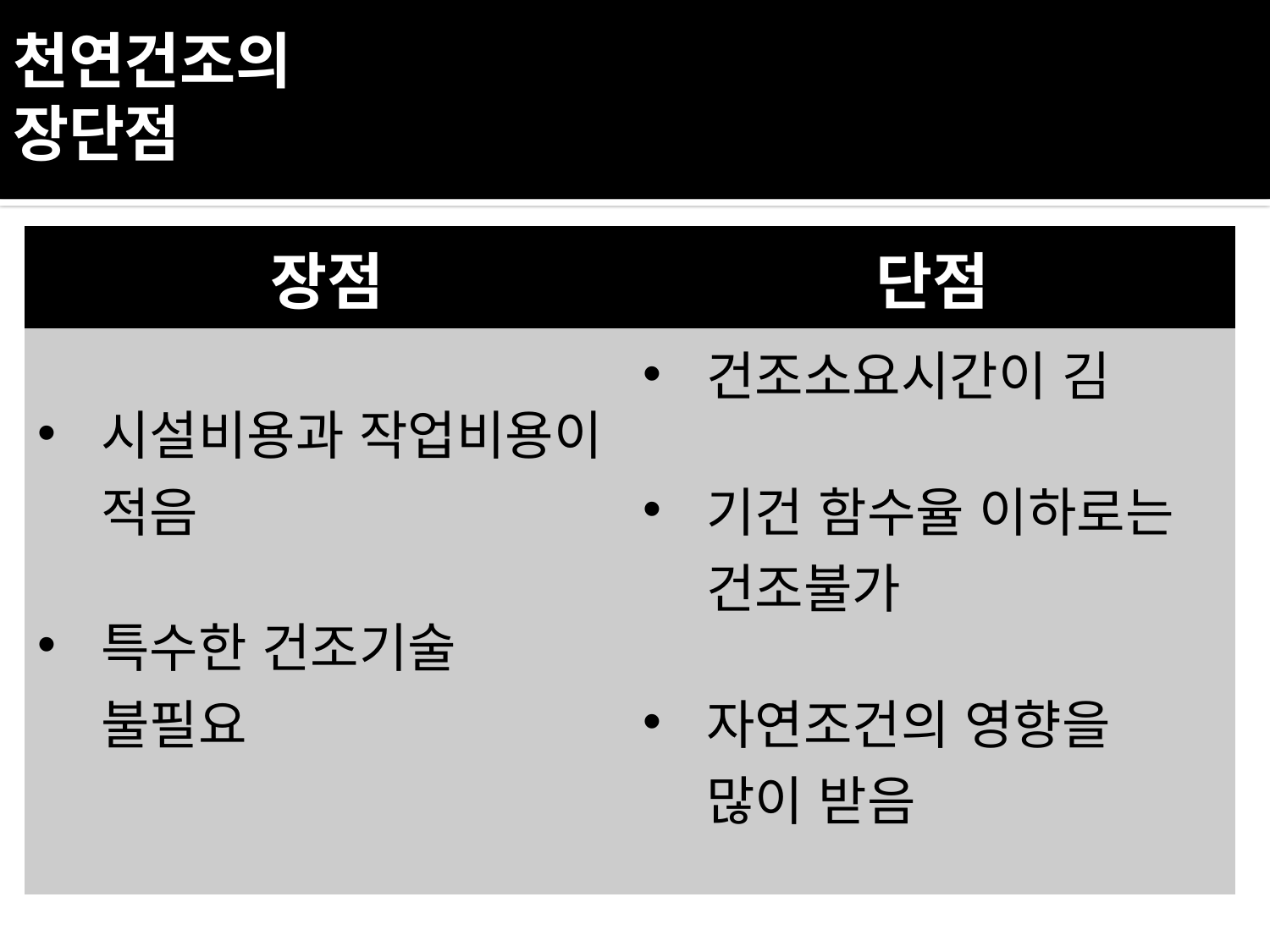

# 천연건조의 장단점
| 장점 | 단점 |
| --- | --- |
| 시설비용과 작업비용이 적음 특수한 건조기술 불필요 | 건조소요시간이 김 기건 함수율 이하로는 건조불가 자연조건의 영향을 많이 받음 |